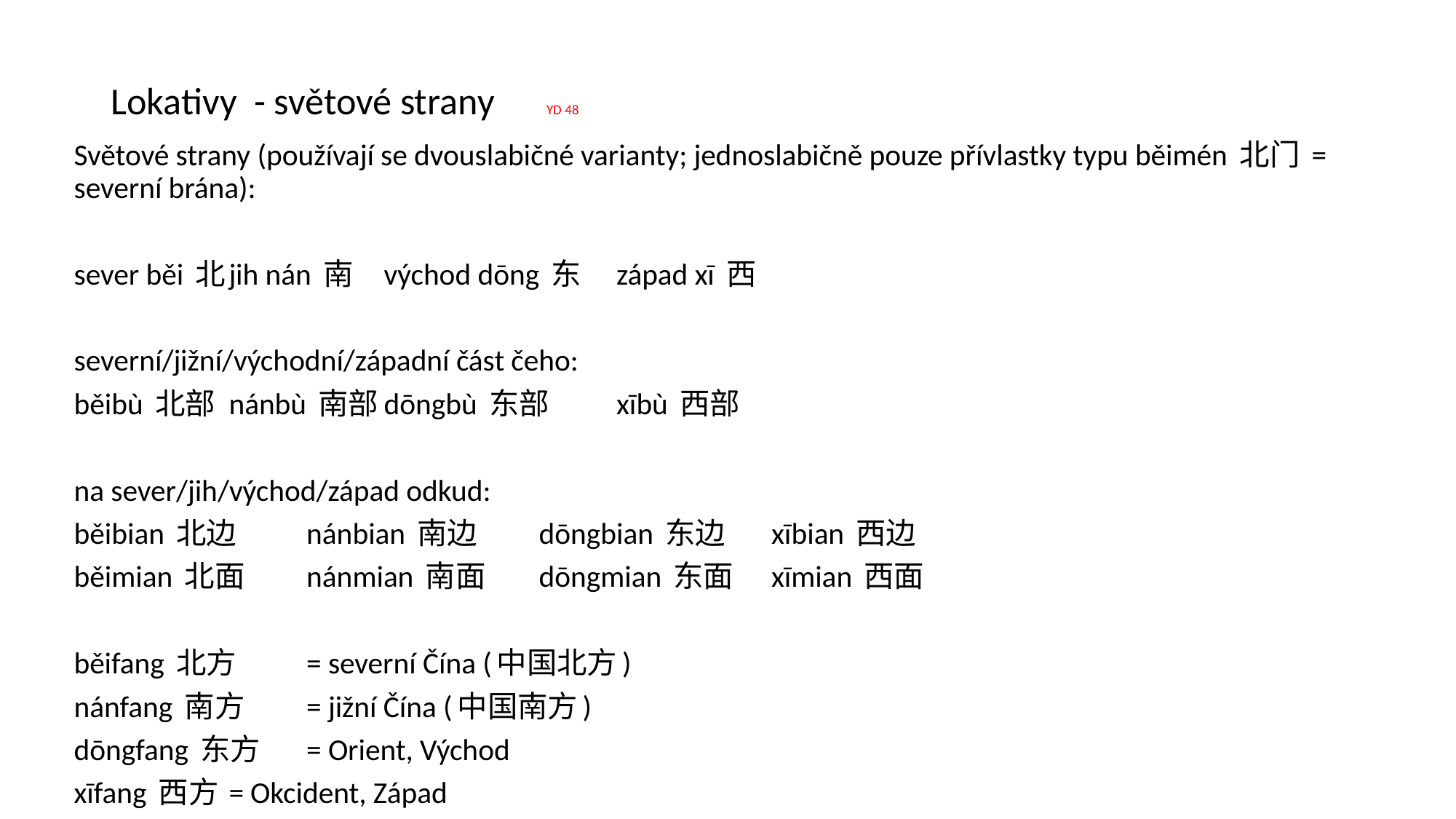

# Lokativy  - světové strany							YD 48
Světové strany (používají se dvouslabičné varianty; jednoslabičně pouze přívlastky typu běimén 北门 = severní brána):

sever běi 北		jih nán 南		východ dōng 东		západ xī 西

severní/jižní/východní/západní část čeho:
běibù 北部		nánbù 南部		dōngbù 东部		xībù 西部

na sever/jih/východ/západ odkud:
běibian 北边		nánbian 南边		dōngbian 东边		xībian 西边
běimian 北面		nánmian 南面		dōngmian 东面		xīmian 西面

běifang 北方 		= severní Čína (中国北方)
nánfang 南方 		= jižní Čína (中国南方)
dōngfang 东方		= Orient, Východ
xīfang 西方		= Okcident, Západ